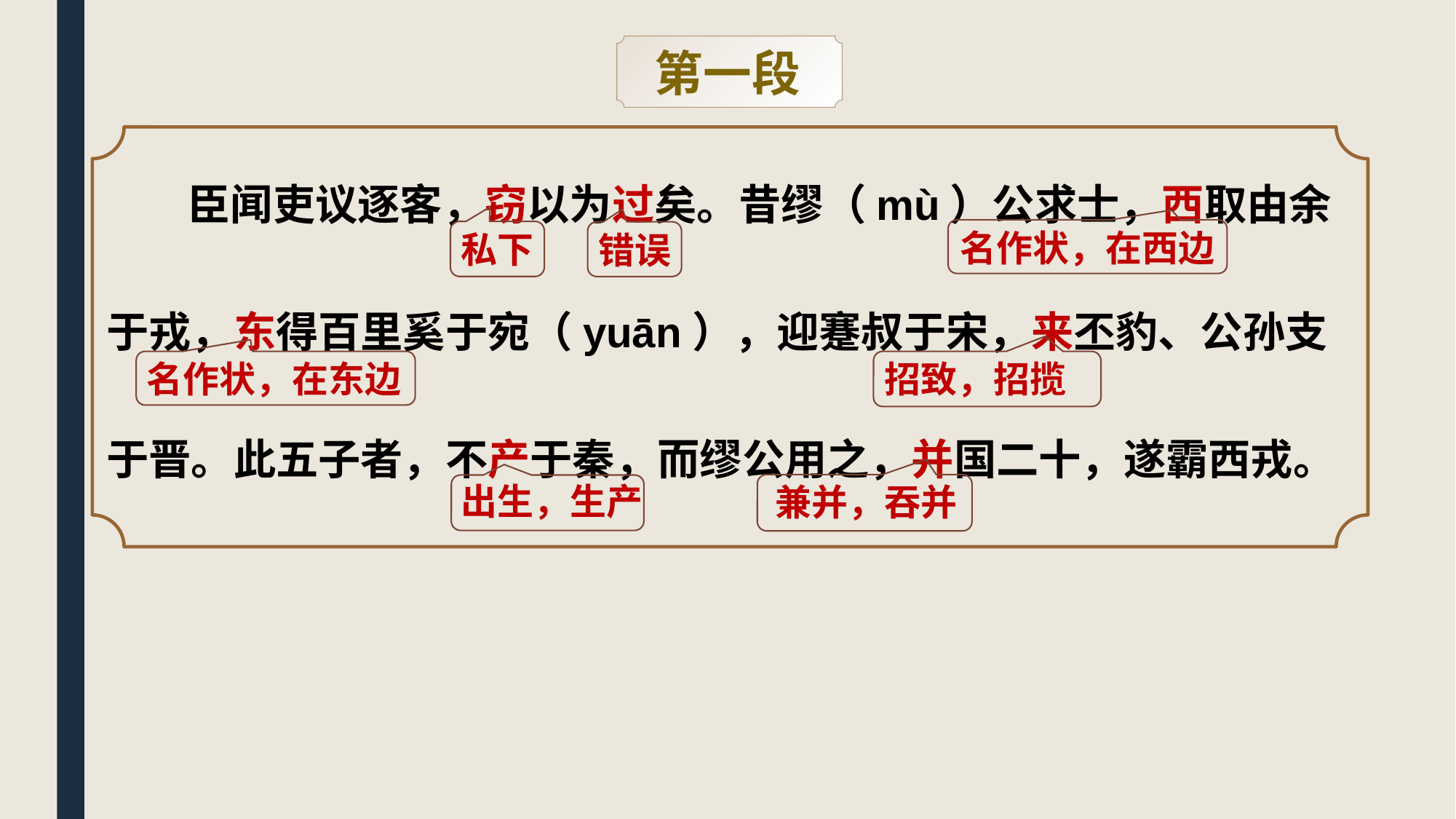

第一段
臣闻吏议逐客，窃以为过矣。昔缪（mù）公求士，西取由余于戎，东得百里奚于宛（yuān），迎蹇叔于宋，来丕豹、公孙支于晋。此五子者，不产于秦，而缪公用之，并国二十，遂霸西戎。

名作状，在西边

私下

错误
名作状，在东边

招致，招揽
出生，生产

兼并，吞并